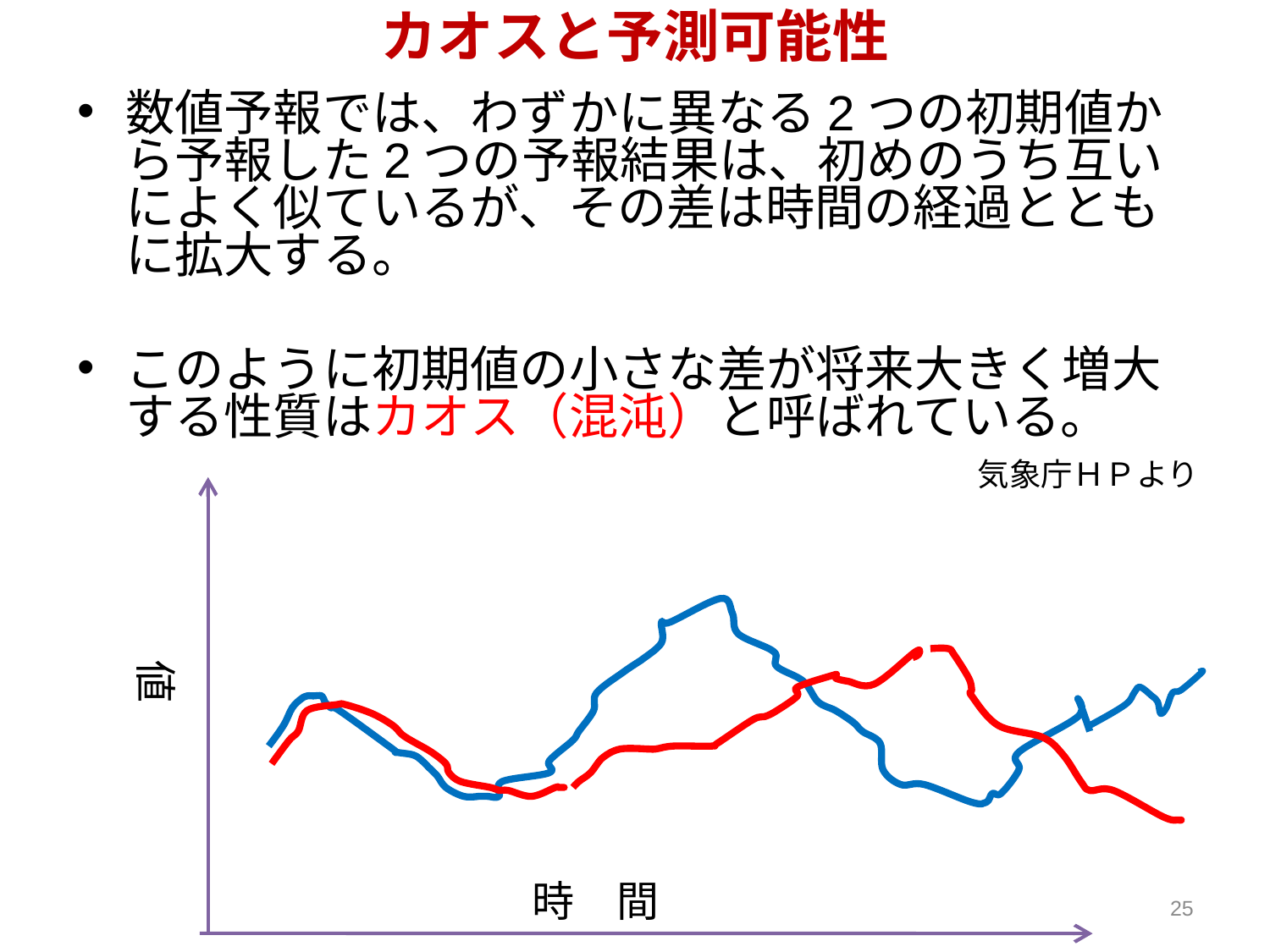

# カオスと予測可能性
数値予報では、わずかに異なる2つの初期値から予報した2つの予報結果は、初めのうち互いによく似ているが、その差は時間の経過とともに拡大する。

このように初期値の小さな差が将来大きく増大する性質はカオス（混沌）と呼ばれている。

気象庁ＨＰより

値

時　間
25